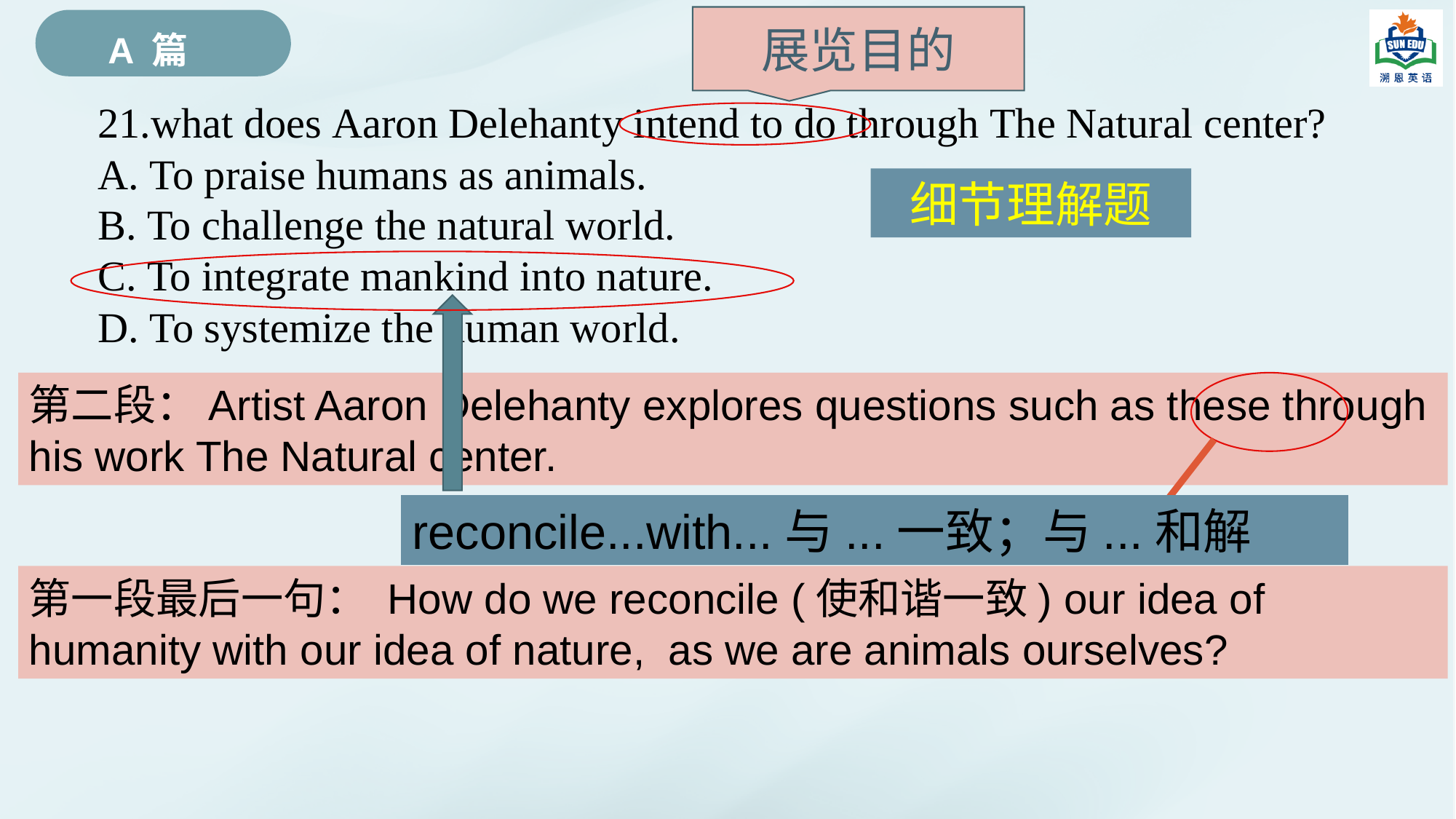

展览目的

A 篇
21.what does Aaron Delehanty intend to do through The Natural center?
A. To praise humans as animals.
B. To challenge the natural world.
C. To integrate mankind into nature.
D. To systemize the human world.

细节理解题

第二段：Artist Aaron Delehanty explores questions such as these through his work The Natural center.

reconcile...with...与...一致；与...和解
第一段最后一句： How do we reconcile (使和谐一致) our idea of humanity with our idea of nature,  as we are animals ourselves?